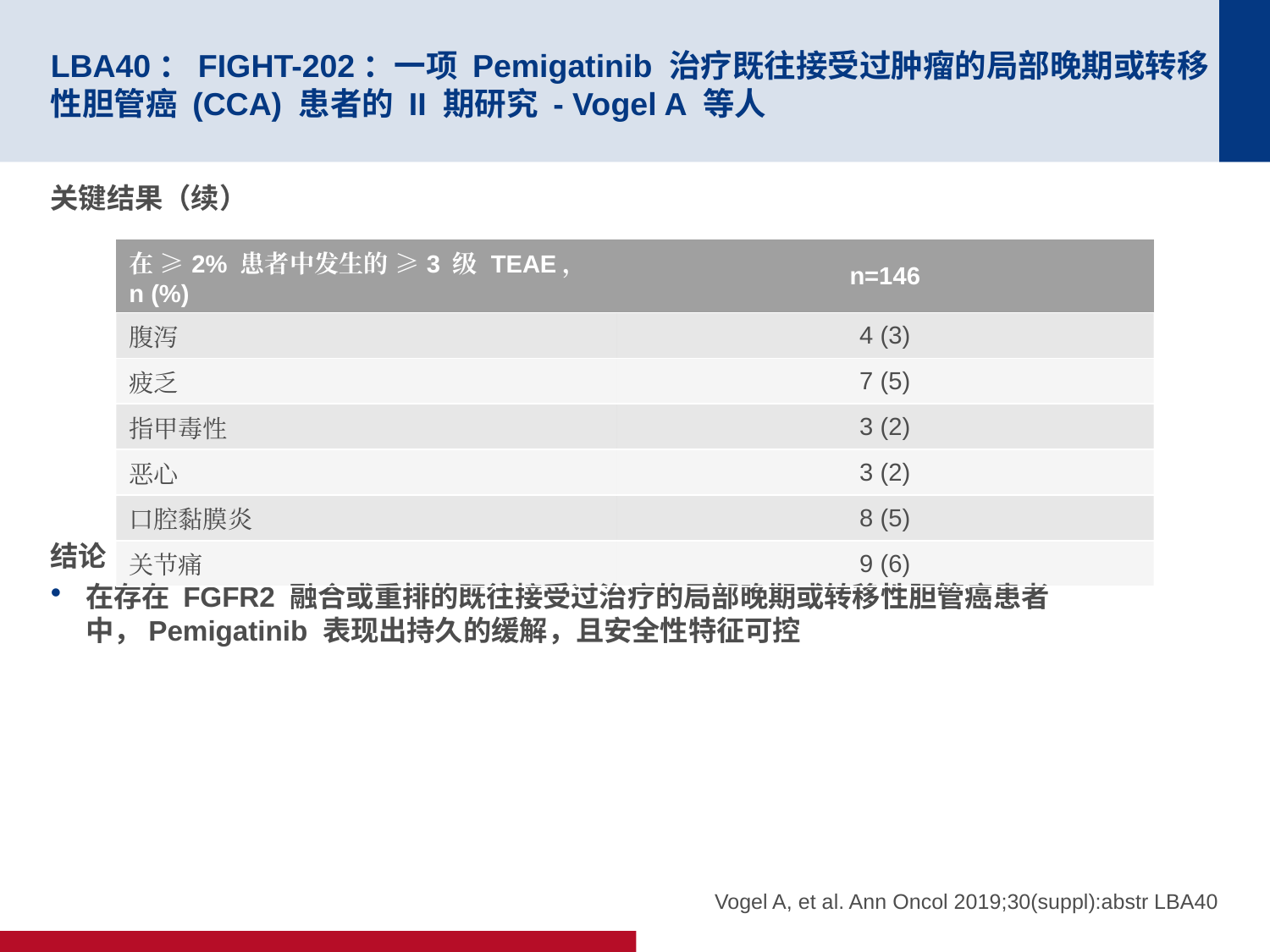

# LBA40：FIGHT-202：一项 Pemigatinib 治疗既往接受过肿瘤的局部晚期或转移性胆管癌 (CCA) 患者的 II 期研究 - Vogel A 等人
关键结果（续）
结论
在存在 FGFR2 融合或重排的既往接受过治疗的局部晚期或转移性胆管癌患者中，Pemigatinib 表现出持久的缓解，且安全性特征可控
| 在 ≥2% 患者中发生的 ≥3 级 TEAE，n (%) | n=146 |
| --- | --- |
| 腹泻 | 4 (3) |
| 疲乏 | 7 (5) |
| 指甲毒性 | 3 (2) |
| 恶心 | 3 (2) |
| 口腔黏膜炎 | 8 (5) |
| 关节痛 | 9 (6) |
Vogel A, et al. Ann Oncol 2019;30(suppl):abstr LBA40